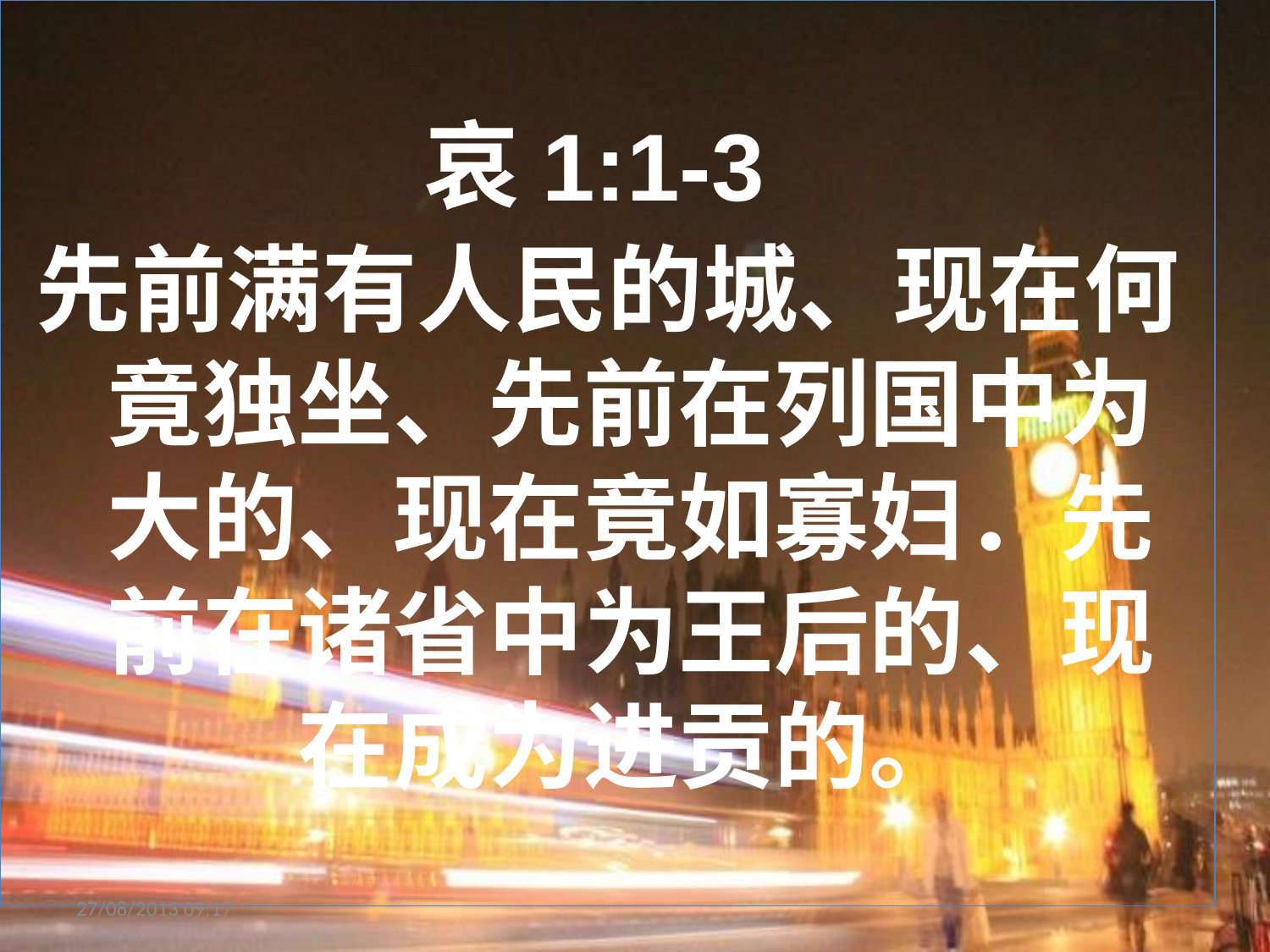

哀1:1-3
先前满有人民的城、现在何竟独坐、先前在列国中为大的、现在竟如寡妇．先前在诸省中为王后的、现在成为进贡的。
27/08/2013 09:17